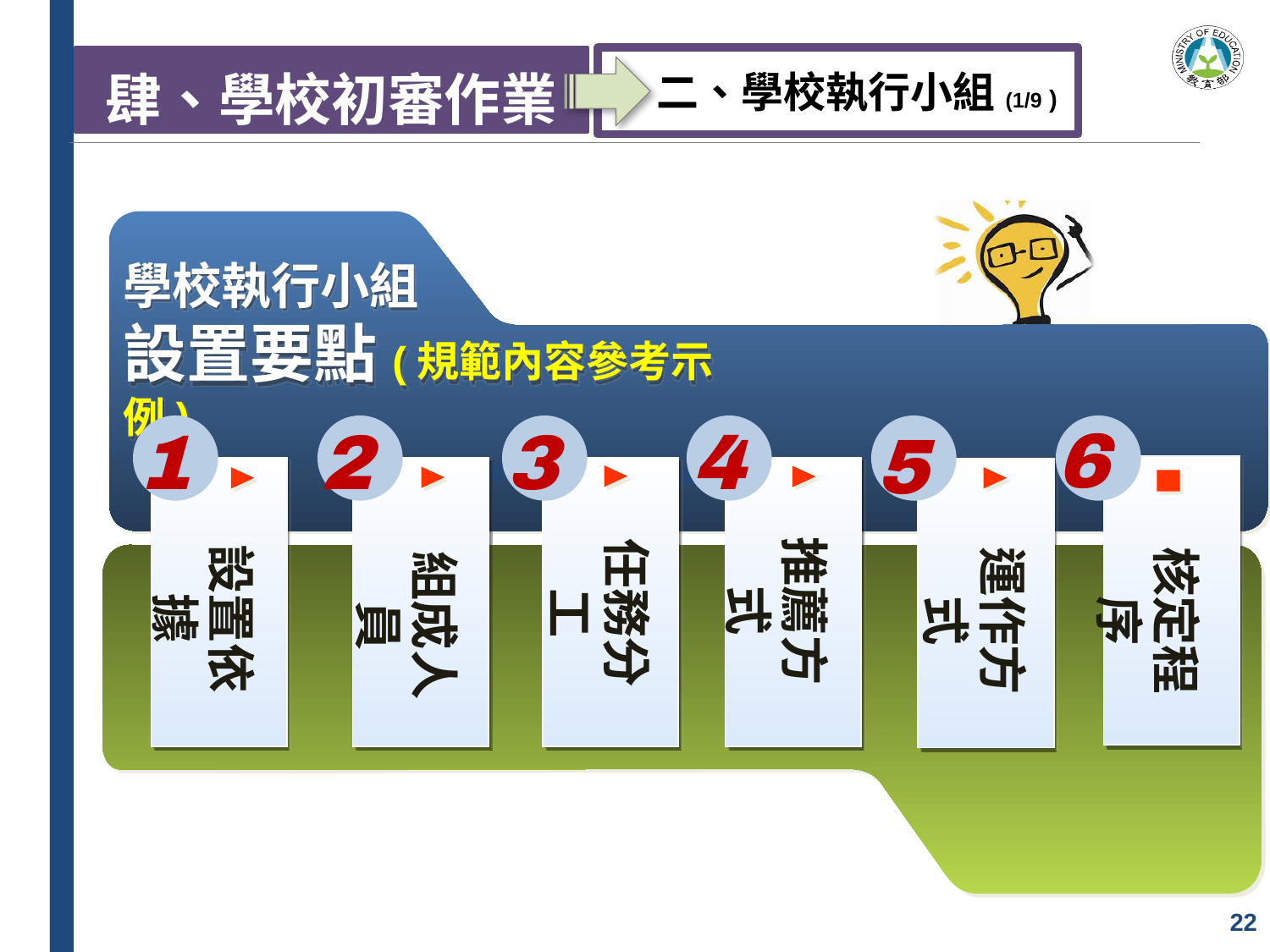

肆、學校初審作業
二、學校執行小組(1/9 ))

學校執行小組
設置要點(規範內容參考示例)

6
1
2
3
4
5

伍
2. Title
3. Title
1. Title
1. Title
1. Title

設置依據

推薦方式
任務分工
運作方式
核定程序
組成人員

22
22